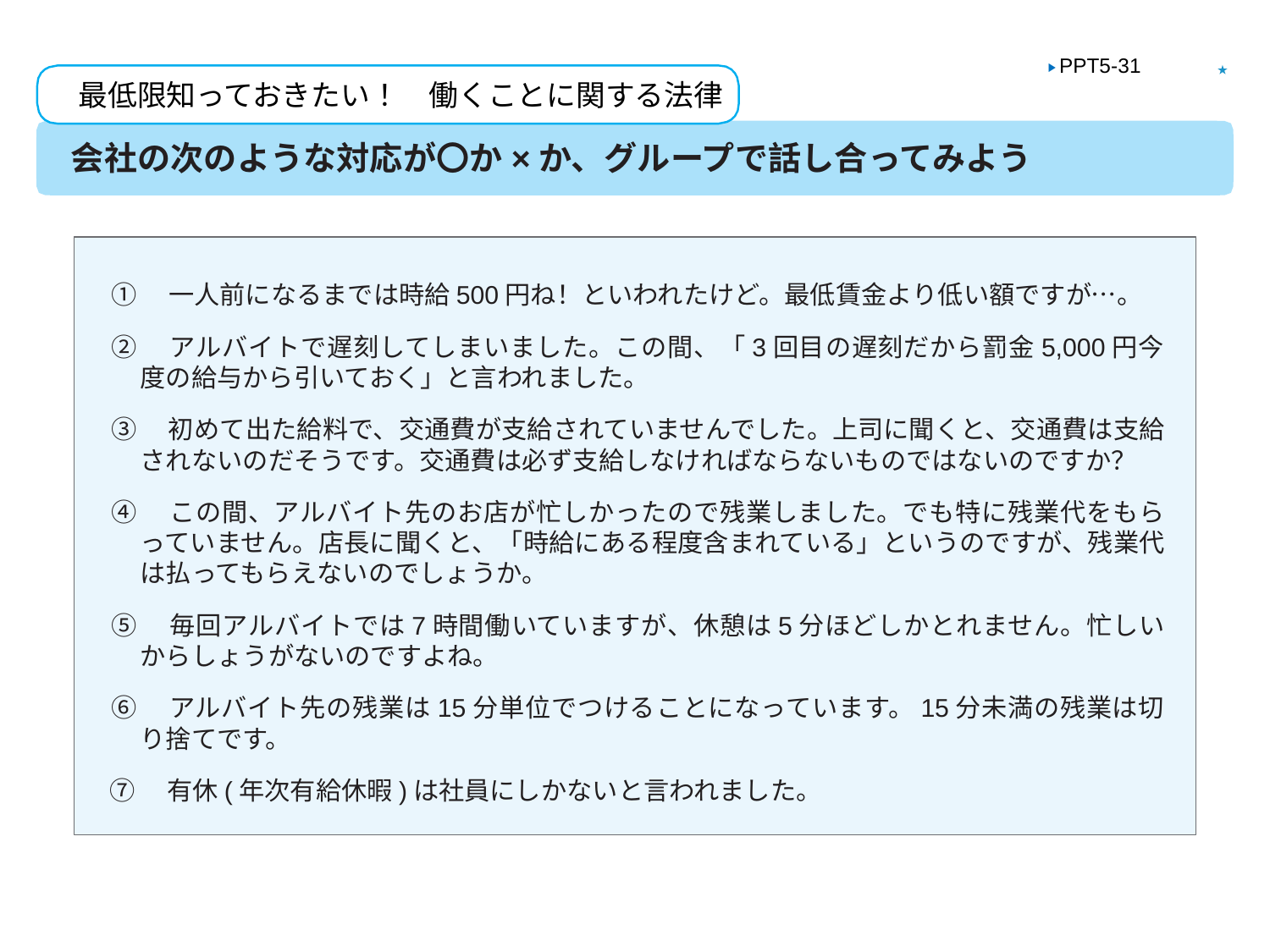

★
▶ PPT5-31

最低限知っておきたい！　働くことに関する法律

会社の次のような対応が〇か×か、グループで話し合ってみよう

①　一人前になるまでは時給500円ね！といわれたけど。最低賃金より低い額ですが…。
②　アルバイトで遅刻してしまいました。この間、「3回目の遅刻だから罰金5,000円今度の給与から引いておく」と言われました。
③　初めて出た給料で、交通費が支給されていませんでした。上司に聞くと、交通費は支給されないのだそうです。交通費は必ず支給しなければならないものではないのですか？
④　この間、アルバイト先のお店が忙しかったので残業しました。でも特に残業代をもらっていません。店長に聞くと、「時給にある程度含まれている」というのですが、残業代は払ってもらえないのでしょうか。
⑤　毎回アルバイトでは7時間働いていますが、休憩は5分ほどしかとれません。忙しいからしょうがないのですよね。
⑥　アルバイト先の残業は15分単位でつけることになっています。15分未満の残業は切り捨てです。
⑦　有休(年次有給休暇)は社員にしかないと言われました。